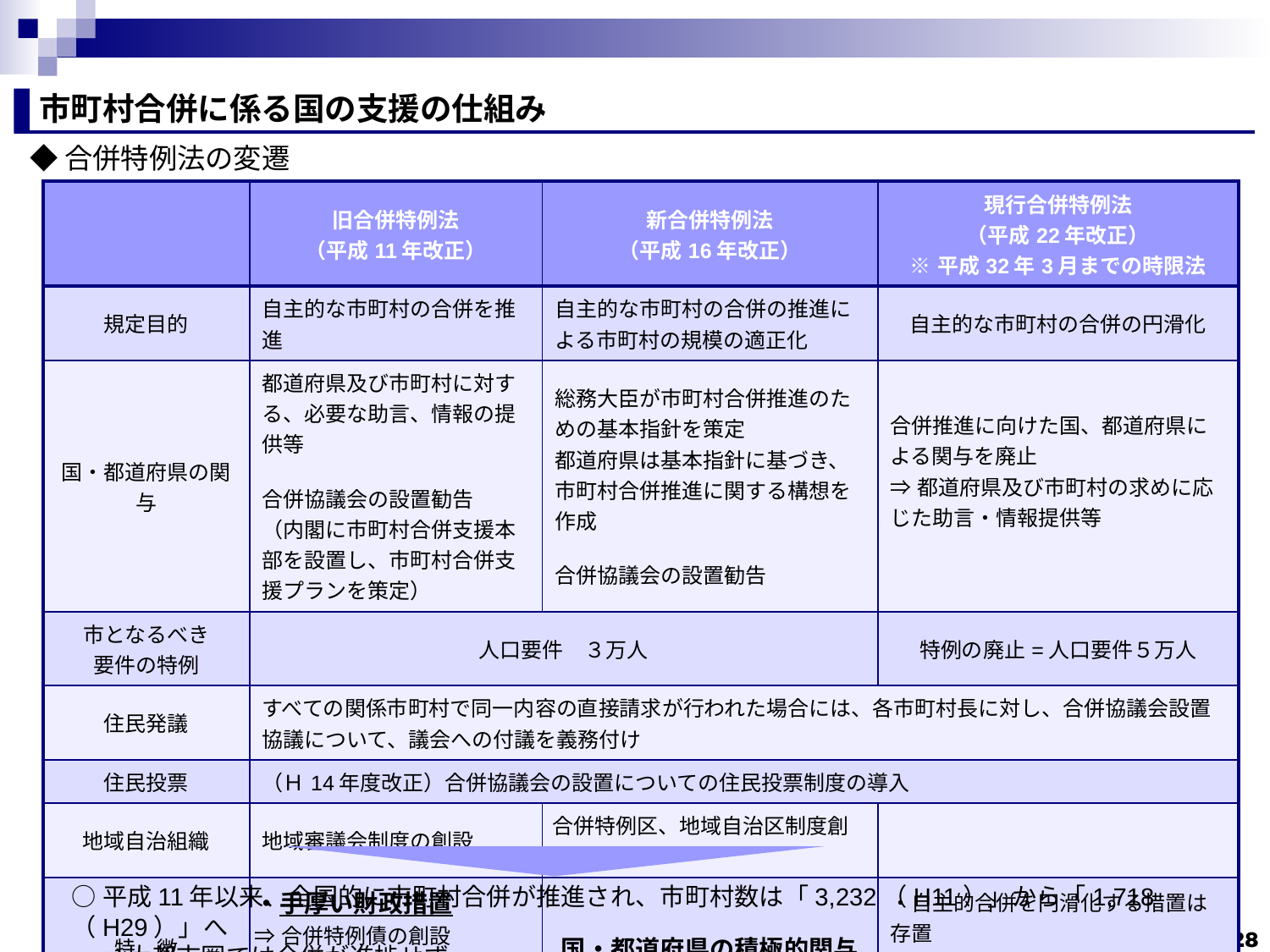

市町村合併に係る国の支援の仕組み

◆合併特例法の変遷
|  | 旧合併特例法 （平成11年改正） | 新合併特例法 （平成16年改正） | 現行合併特例法 （平成22年改正） ※平成32年3月までの時限法 |
| --- | --- | --- | --- |
| 規定目的 | 自主的な市町村の合併を推進 | 自主的な市町村の合併の推進による市町村の規模の適正化 | 自主的な市町村の合併の円滑化 |
| 国・都道府県の関与 | 都道府県及び市町村に対する、必要な助言、情報の提供等 合併協議会の設置勧告 （内閣に市町村合併支援本部を設置し、市町村合併支援プランを策定） | 総務大臣が市町村合併推進のための基本指針を策定 都道府県は基本指針に基づき、市町村合併推進に関する構想を作成 合併協議会の設置勧告 | 合併推進に向けた国、都道府県による関与を廃止 ⇒都道府県及び市町村の求めに応じた助言・情報提供等 |
| 市となるべき 要件の特例 | 人口要件　３万人 |  | 特例の廃止=人口要件５万人 |
| 住民発議 | すべての関係市町村で同一内容の直接請求が行われた場合には、各市町村長に対し、合併協議会設置協議について、議会への付議を義務付け |  |  |
| 住民投票 | （Ｈ14年度改正）合併協議会の設置についての住民投票制度の導入 |  |  |
| 地域自治組織 | 地域審議会制度の創設 | 合併特例区、地域自治区制度創設 |  |
| 特　徴 | ・手厚い財政措置 ⇒合併特例債の創設 　 普通交付税合併算定替 など | 国・都道府県の積極的関与 | ・自主的合併を円滑化する措置は存置 　⇒議会議員定数等の特例 　　 地方税に関する特例　など |

○平成11年以来、全国的に市町村合併が推進され、市町村数は「3,232（H11）」から「1,718（H29）」へ
　 ⇒大都市圏では合併が進捗せず
28